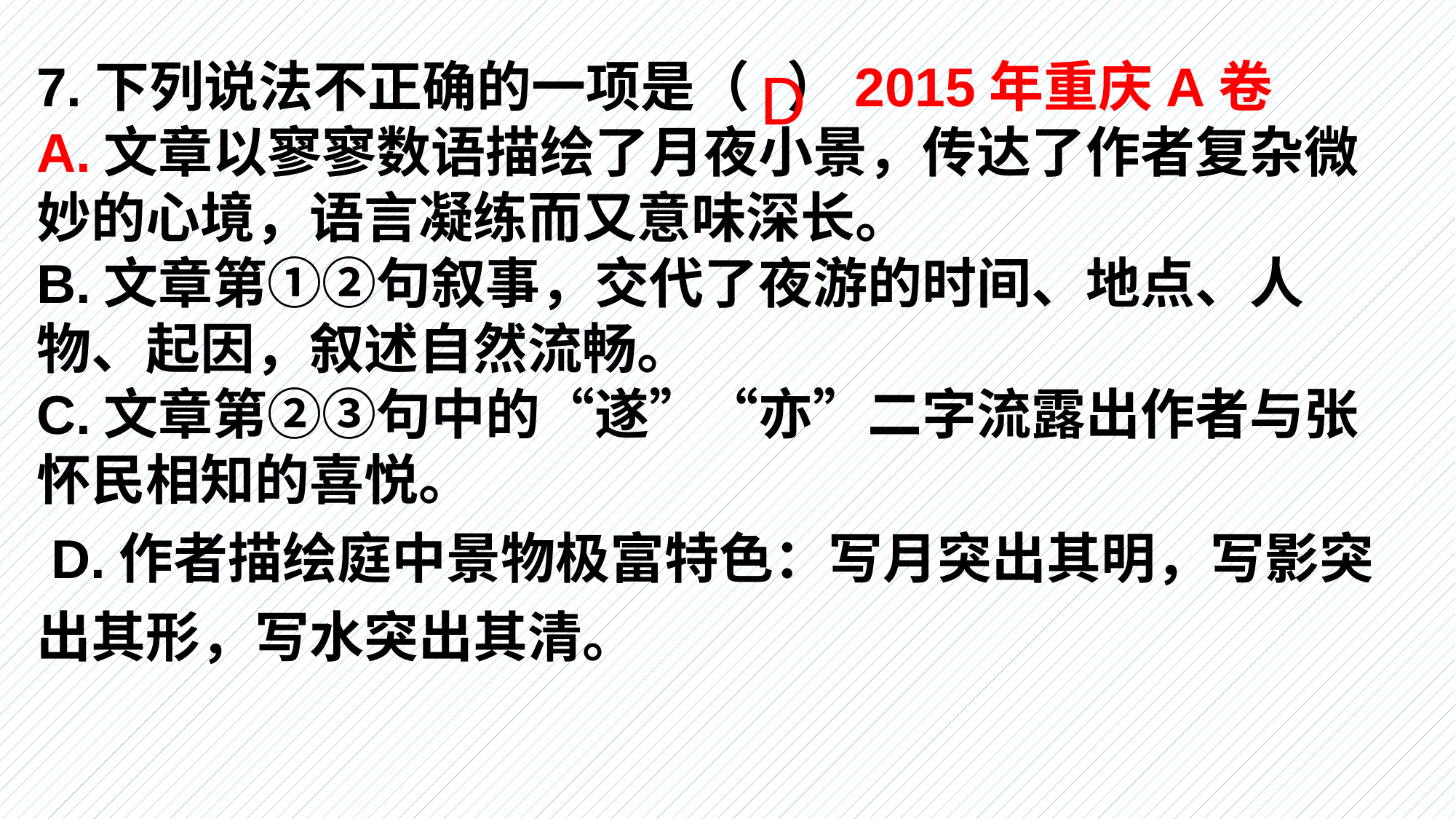

7.下列说法不正确的一项是（   ）2015年重庆A卷A.文章以寥寥数语描绘了月夜小景，传达了作者复杂微妙的心境，语言凝练而又意味深长。B.文章第①②句叙事，交代了夜游的时间、地点、人物、起因，叙述自然流畅。C.文章第②③句中的“遂”“亦”二字流露出作者与张怀民相知的喜悦。 D.作者描绘庭中景物极富特色：写月突出其明，写影突出其形，写水突出其清。
D